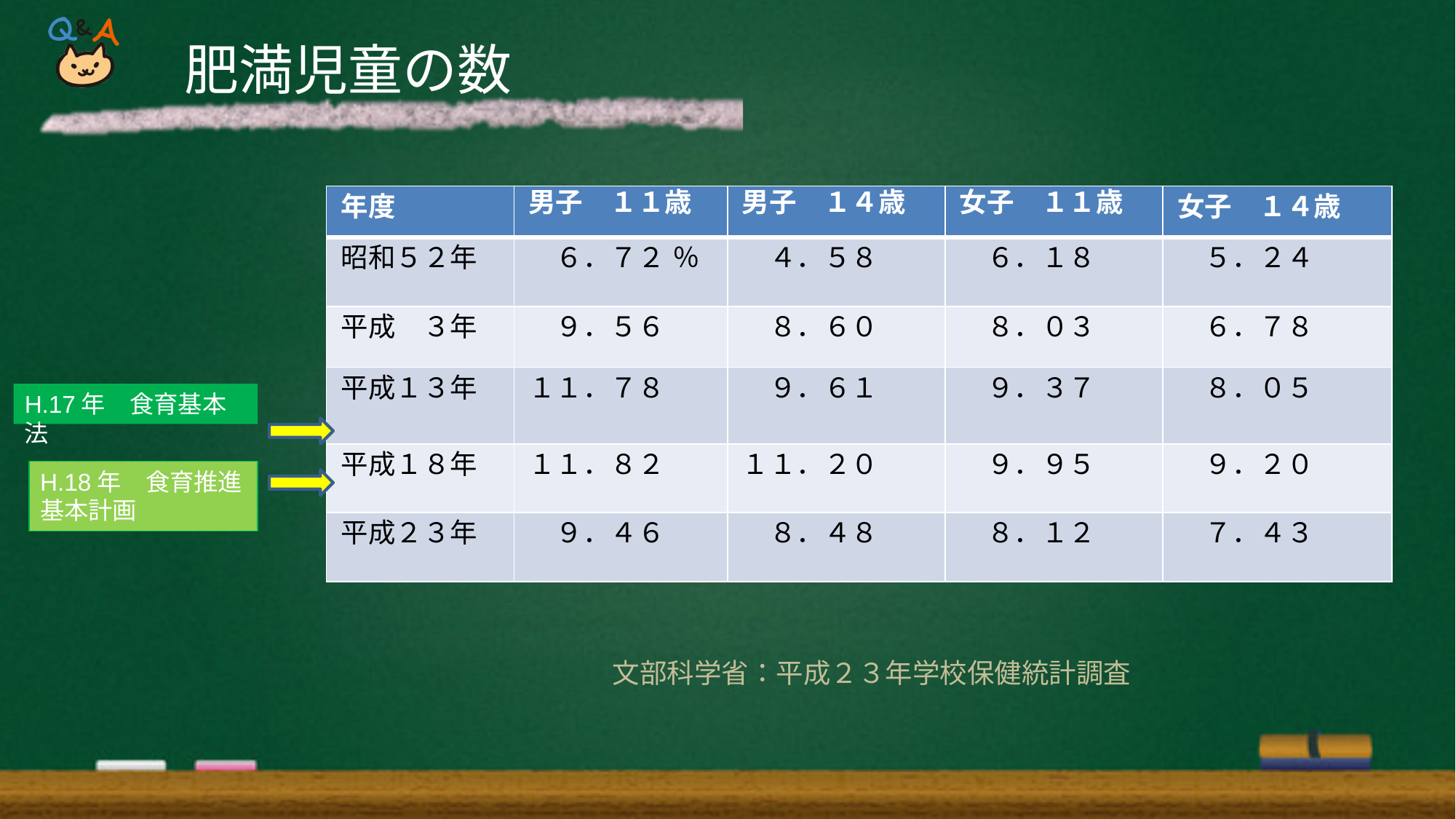

# 肥満児童の数
| 年度 | 男子　１１歳 | 男子　１４歳 | 女子　１１歳 | 女子　１４歳 |
| --- | --- | --- | --- | --- |
| 昭和５２年 | ６．７２ ％ | ４．５８ | ６．１８ | ５．２４ |
| 平成　３年 | ９．５６ | ８．６０ | ８．０３ | ６．７８ |
| 平成１３年 | １１．７８ | ９．６１ | ９．３７ | ８．０５ |
| 平成１８年 | １１．８２ | １１．２０ | ９．９５ | ９．２０ |
| 平成２３年 | ９．４６ | ８．４８ | ８．１２ | ７．４３ |
H.17年　食育基本法

H.18年　食育推進基本計画

文部科学省：平成２３年学校保健統計調査